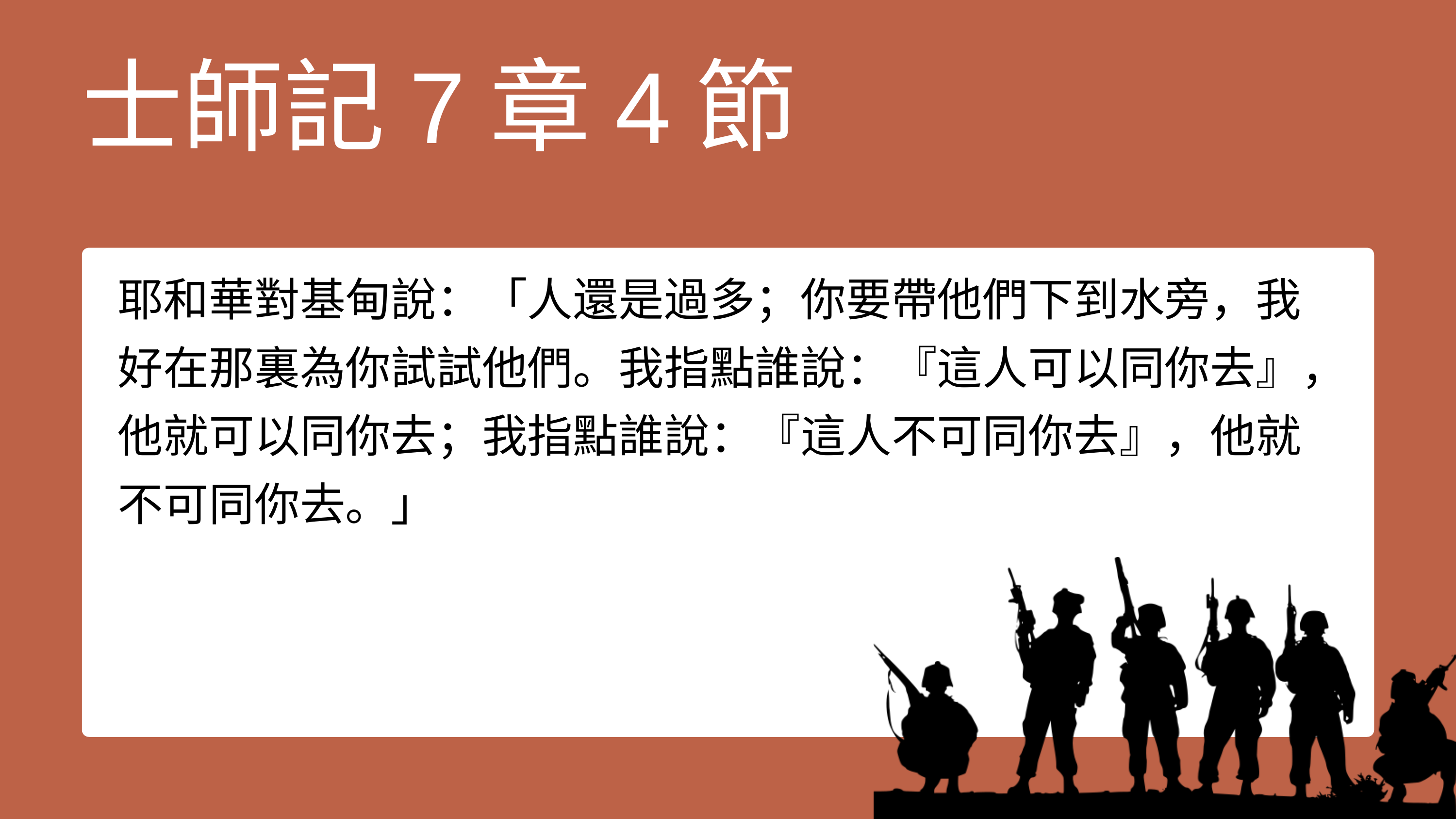

士師記7章4節

耶和華對基甸說：「人還是過多；你要帶他們下到水旁，我好在那裏為你試試他們。我指點誰說：『這人可以同你去』，他就可以同你去；我指點誰說：『這人不可同你去』，他就不可同你去。」